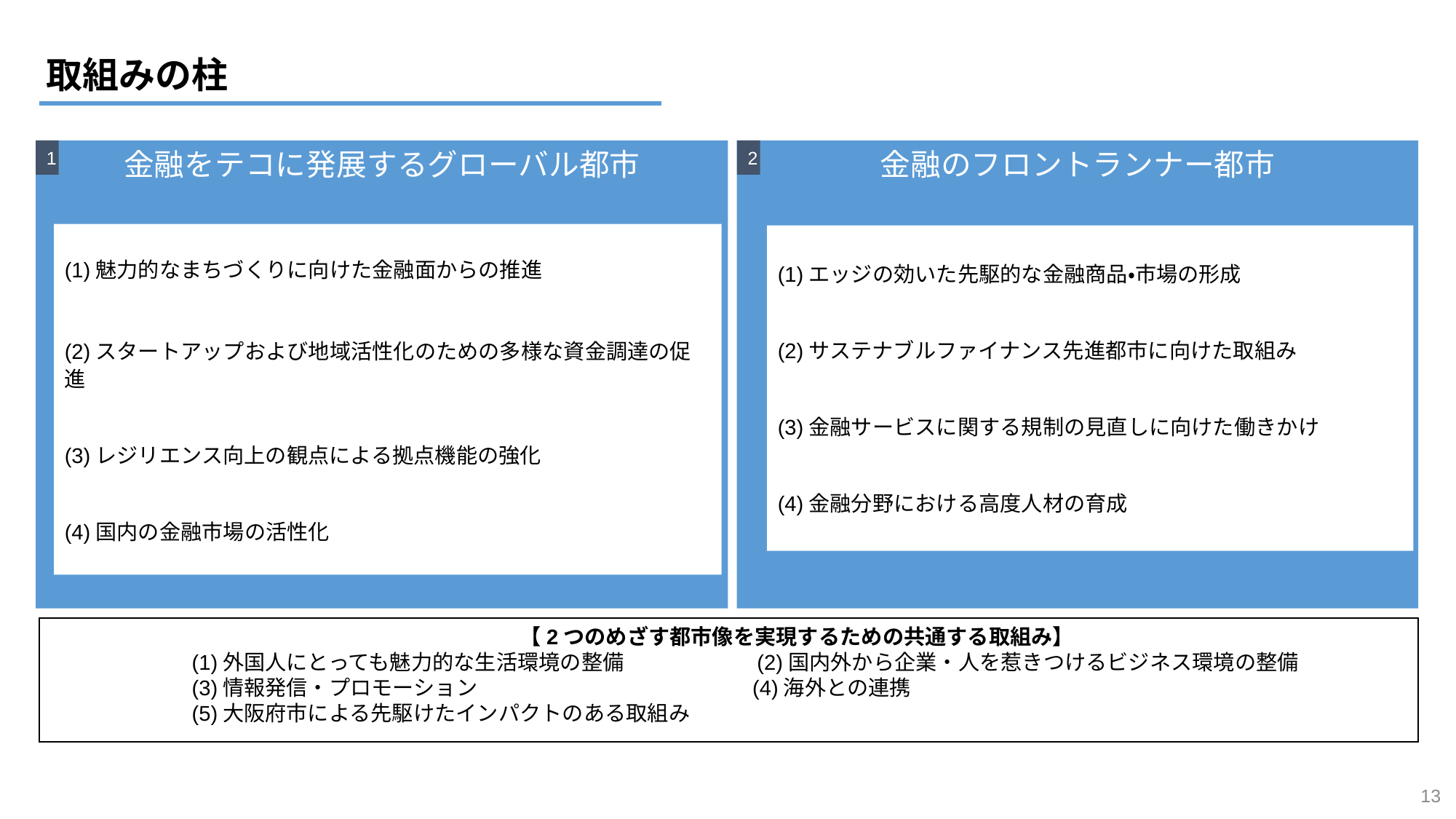

取組みの柱
金融をテコに発展するグローバル都市
1
金融のフロントランナー都市
2

(1)魅力的なまちづくりに向けた金融面からの推進

(2)スタートアップおよび地域活性化のための多様な資金調達の促進

(3)レジリエンス向上の観点による拠点機能の強化

(4)国内の金融市場の活性化

(1)エッジの効いた先駆的な金融商品・市場の形成

(2)サステナブルファイナンス先進都市に向けた取組み

(3)金融サービスに関する規制の見直しに向けた働きかけ

(4)金融分野における高度人材の育成

【2つのめざす都市像を実現するための共通する取組み】
(1)外国人にとっても魅力的な生活環境の整備　　　　　　(2)国内外から企業・人を惹きつけるビジネス環境の整備
(3)情報発信・プロモーション　　　　　　　　　　　　   (4)海外との連携
(5)大阪府市による先駆けたインパクトのある取組み
13